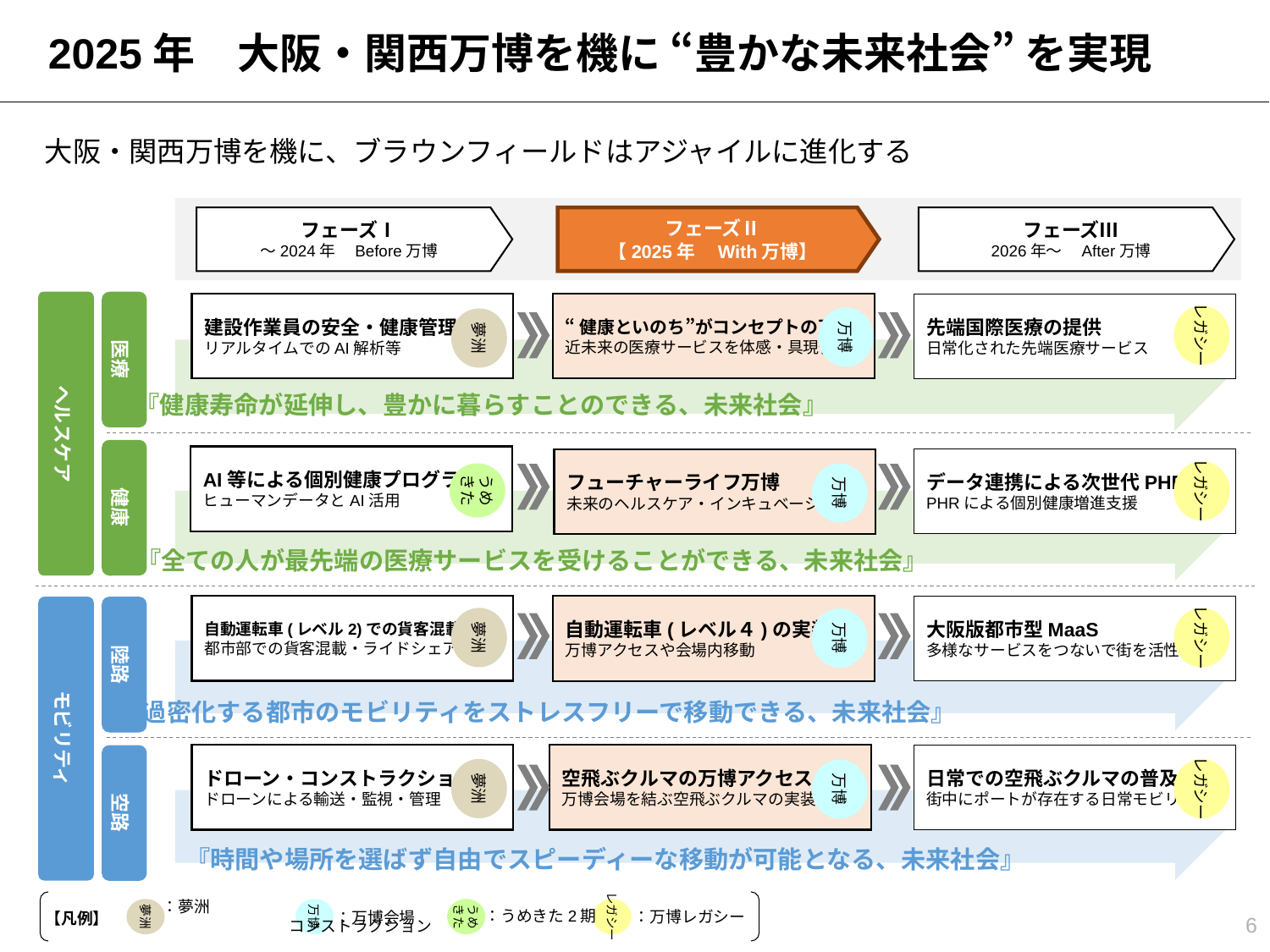

2025年　大阪・関西万博を機に “豊かな未来社会” を実現
大阪・関西万博を機に、ブラウンフィールドはアジャイルに進化する

フェーズⅠ
～2024年　Before万博
フェーズⅡ
【2025年　With万博】
フェーズⅢ
2026年～　After万博
医療
ヘルスケア
健康
モビリティ
陸路
空路
建設作業員の安全・健康管理
リアルタイムでのAI解析等
“健康といのち”がコンセプトの万博
近未来の医療サービスを体感・具現化
先端国際医療の提供
日常化された先端医療サービス
レガシー
万博
夢洲

『健康寿命が延伸し、豊かに暮らすことのできる、未来社会』
AI等による個別健康プログラム
ヒューマンデータとAI活用
データ連携による次世代PHR
PHRによる個別健康増進支援
フューチャーライフ万博
未来のヘルスケア・インキュベーション
レガシー
うめ
きた
万博

『全ての人が最先端の医療サービスを受けることができる、未来社会』
自動運転車(レベル2)での貨客混載
都市部での貨客混載・ライドシェア
自動運転車(レベル４)の実装
万博アクセスや会場内移動
大阪版都市型MaaS
多様なサービスをつないで街を活性化
夢洲
レガシー
万博

『過密化する都市のモビリティをストレスフリーで移動できる、未来社会』
ドローン・コンストラクション
ドローンによる輸送・監視・管理
空飛ぶクルマの万博アクセス
万博会場を結ぶ空飛ぶクルマの実装
日常での空飛ぶクルマの普及
街中にポートが存在する日常モビリティ
夢洲
レガシー
万博

『時間や場所を選ばず自由でスピーディーな移動が可能となる、未来社会』
：夢洲
	コンストラクション
：うめきた2期
：万博レガシー

：万博会場
6
夢洲
万博
うめ
きた
レガシー
【凡例】